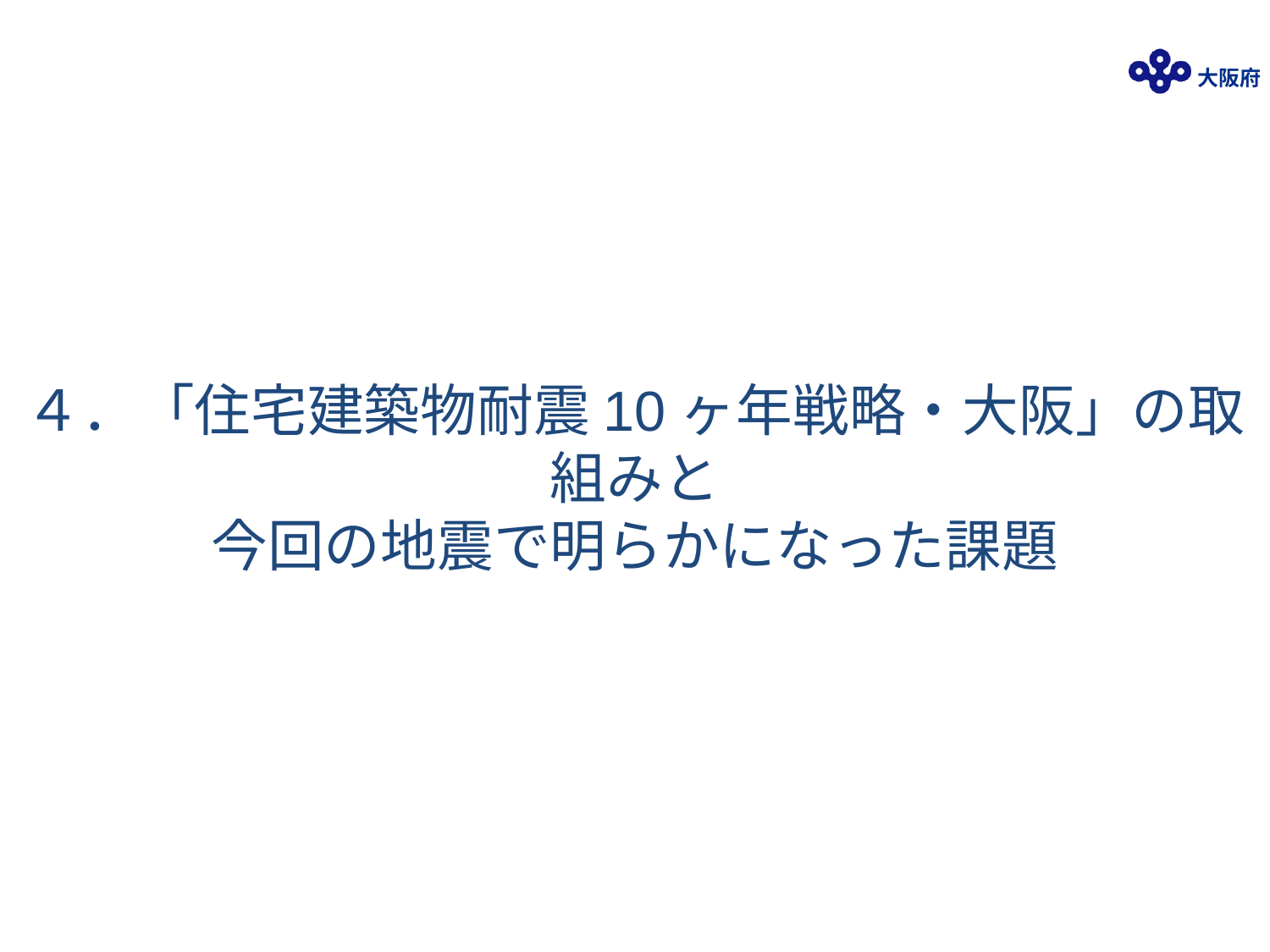

# ４．「住宅建築物耐震10ヶ年戦略・大阪」の取組みと 今回の地震で明らかになった課題